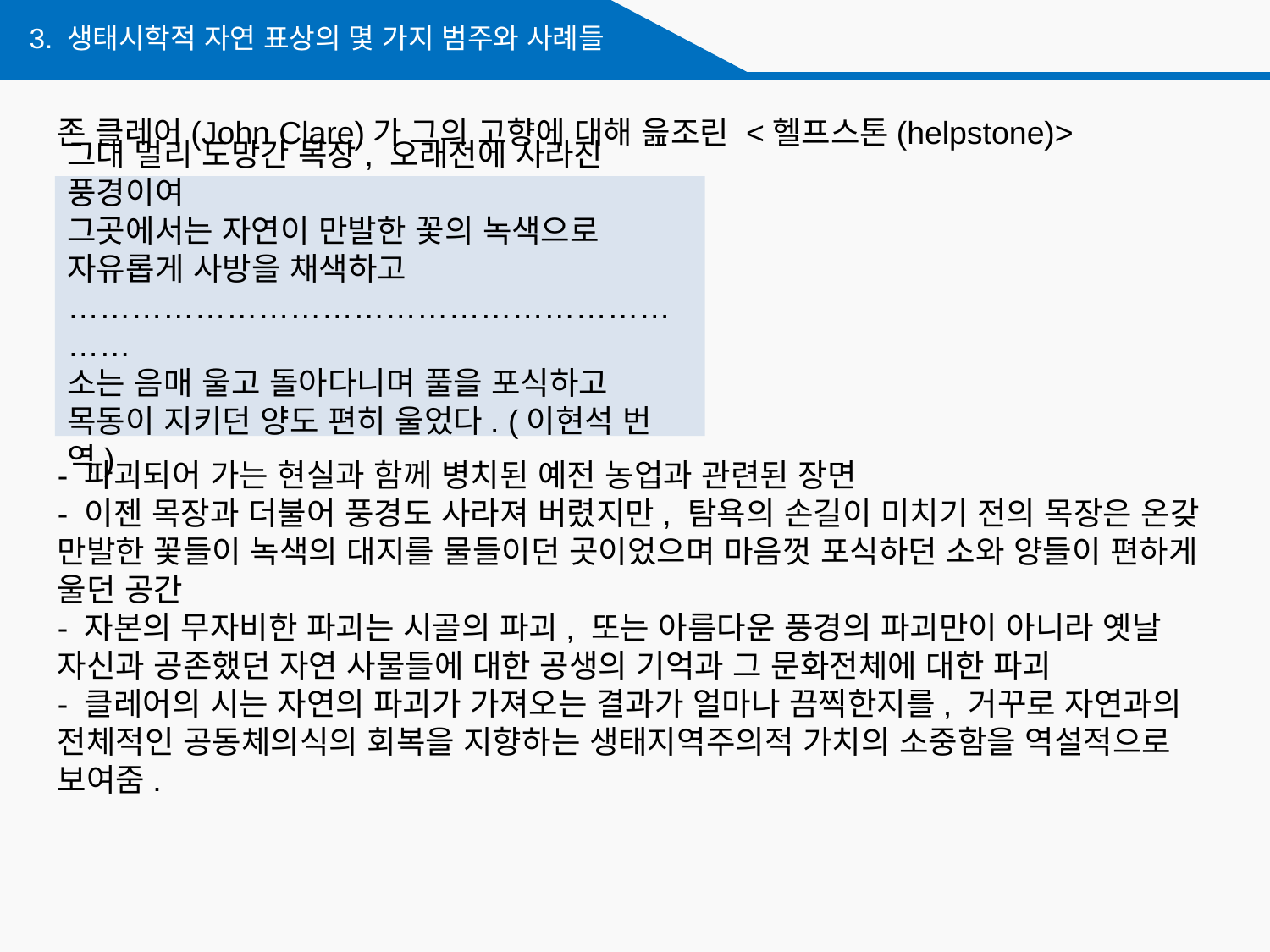

3. 생태시학적 자연 표상의 몇 가지 범주와 사례들

존 클레어(John Clare)가 그의 고향에 대해 읊조린 <헬프스톤(helpstone)>

- 파괴되어 가는 현실과 함께 병치된 예전 농업과 관련된 장면
- 이젠 목장과 더불어 풍경도 사라져 버렸지만, 탐욕의 손길이 미치기 전의 목장은 온갖 만발한 꽃들이 녹색의 대지를 물들이던 곳이었으며 마음껏 포식하던 소와 양들이 편하게 울던 공간
- 자본의 무자비한 파괴는 시골의 파괴, 또는 아름다운 풍경의 파괴만이 아니라 옛날 자신과 공존했던 자연 사물들에 대한 공생의 기억과 그 문화전체에 대한 파괴
- 클레어의 시는 자연의 파괴가 가져오는 결과가 얼마나 끔찍한지를, 거꾸로 자연과의 전체적인 공동체의식의 회복을 지향하는 생태지역주의적 가치의 소중함을 역설적으로 보여줌.

그대 멀리 도망간 목장, 오래전에 사라진 풍경이여
그곳에서는 자연이 만발한 꽃의 녹색으로
자유롭게 사방을 채색하고
………………………………………………………
소는 음매 울고 돌아다니며 풀을 포식하고
목동이 지키던 양도 편히 울었다. (이현석 번역)